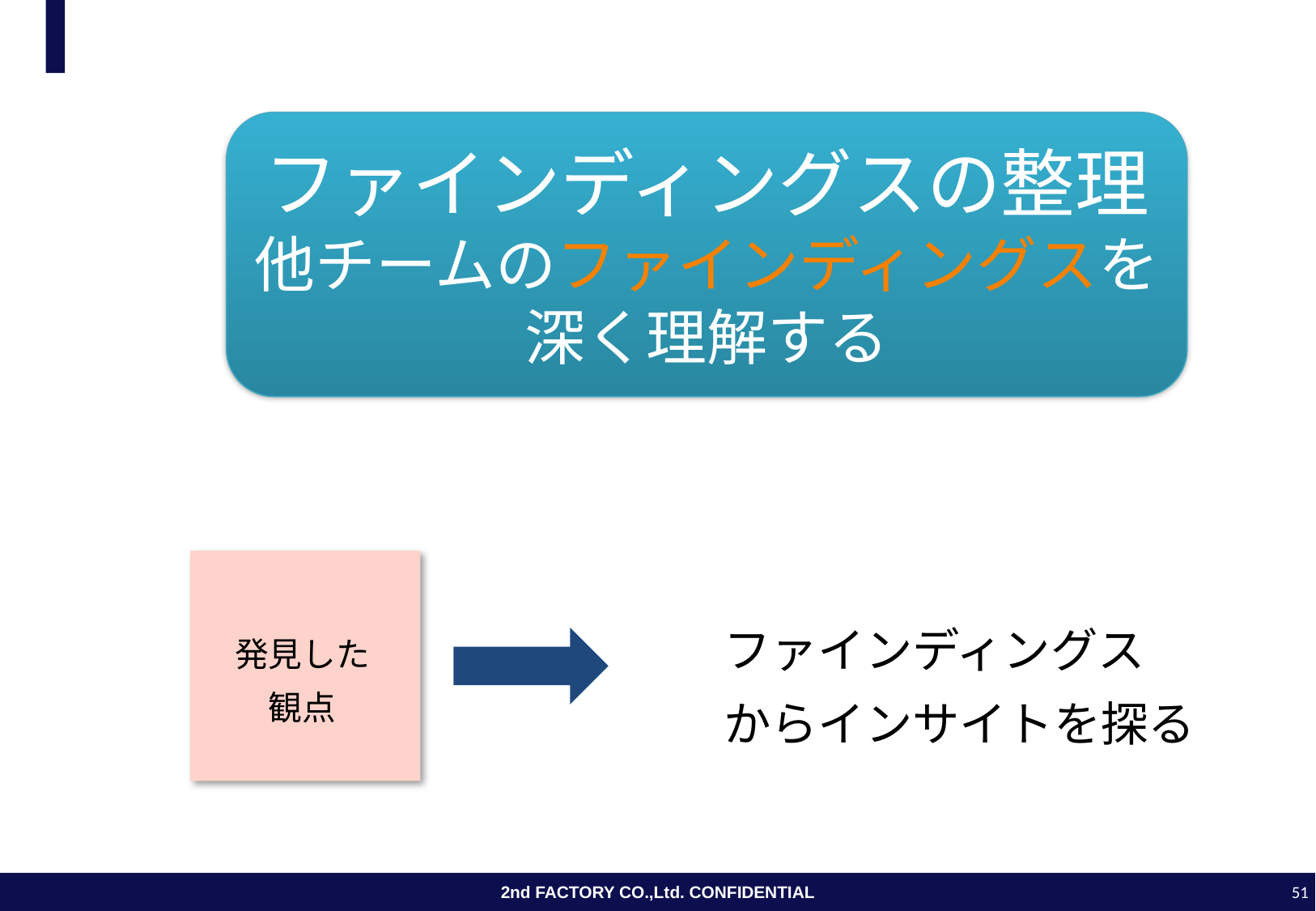

#
ファインディングスの整理
他チームのファインディングスを
深く理解する

ファインディングス
からインサイトを探る
発見した
観点